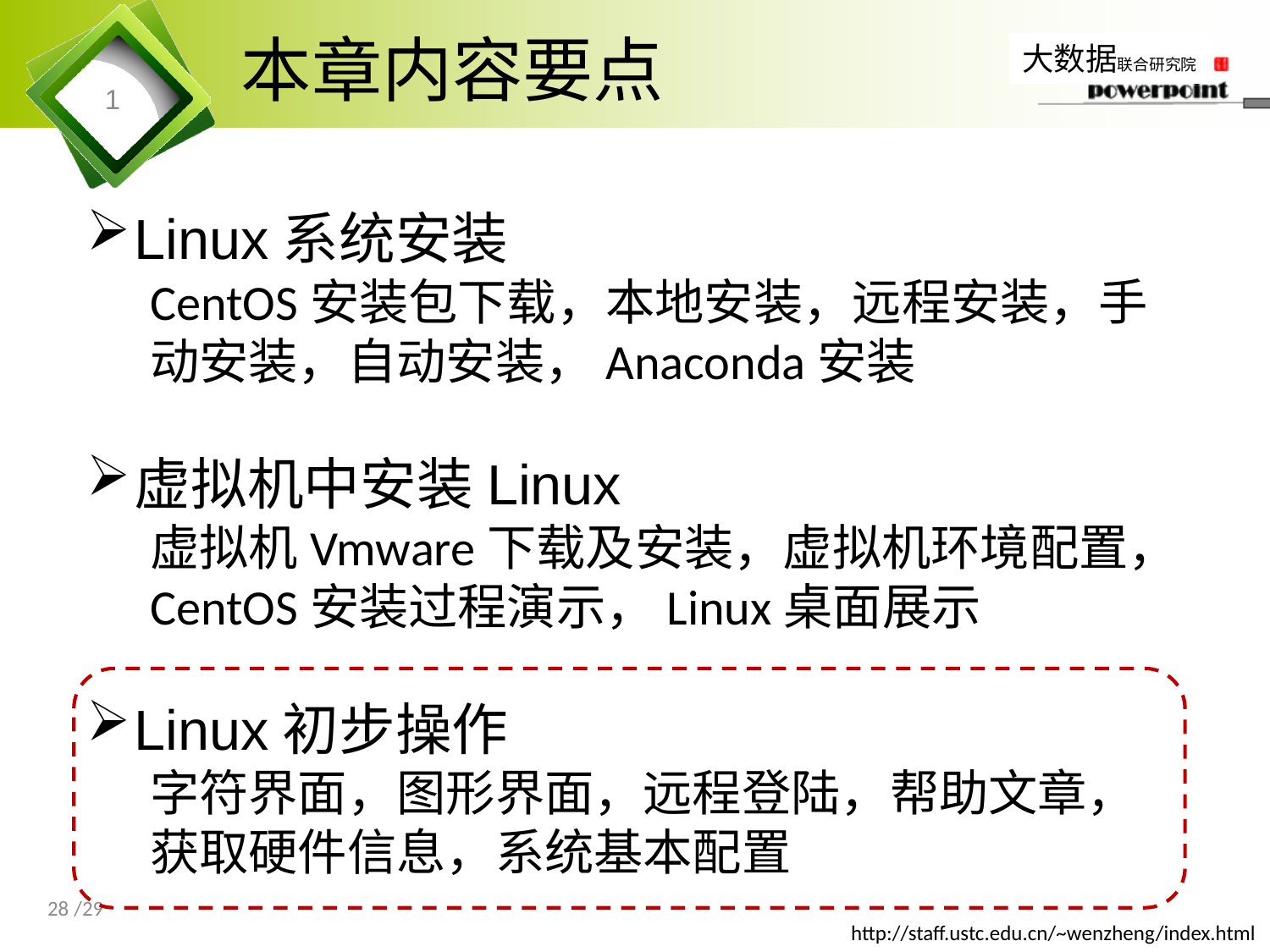

# 本章内容要点
1
Linux系统安装
CentOS安装包下载，本地安装，远程安装，手动安装，自动安装，Anaconda安装

虚拟机中安装Linux
虚拟机Vmware下载及安装，虚拟机环境配置，CentOS安装过程演示，Linux桌面展示

Linux初步操作
字符界面，图形界面，远程登陆，帮助文章，获取硬件信息，系统基本配置

28 /29